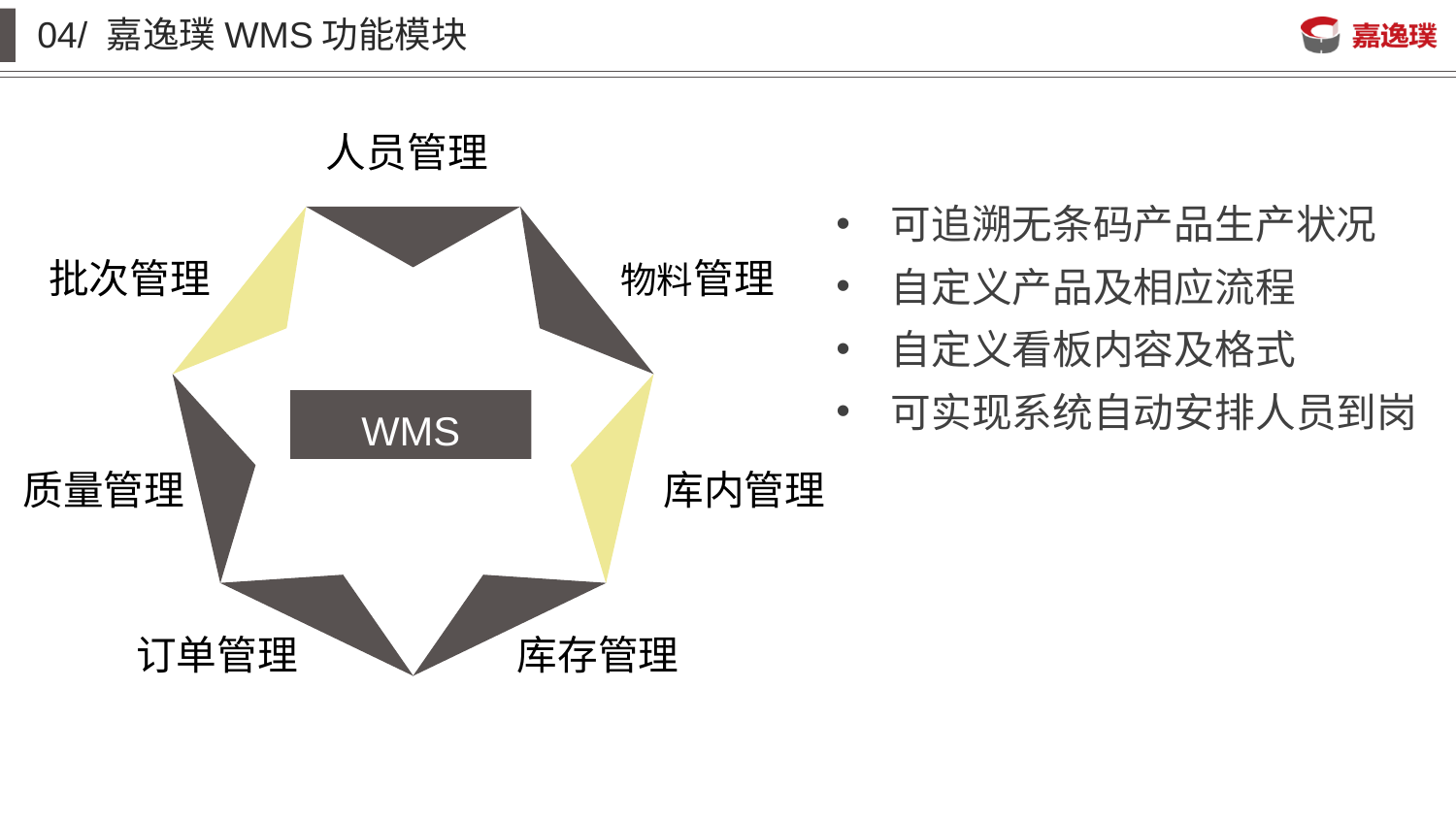

04/ 嘉逸璞WMS功能模块
人员管理

可追溯无条码产品生产状况
自定义产品及相应流程
自定义看板内容及格式
可实现系统自动安排人员到岗

批次管理
物料管理
WMS
质量管理
库内管理
订单管理
库存管理